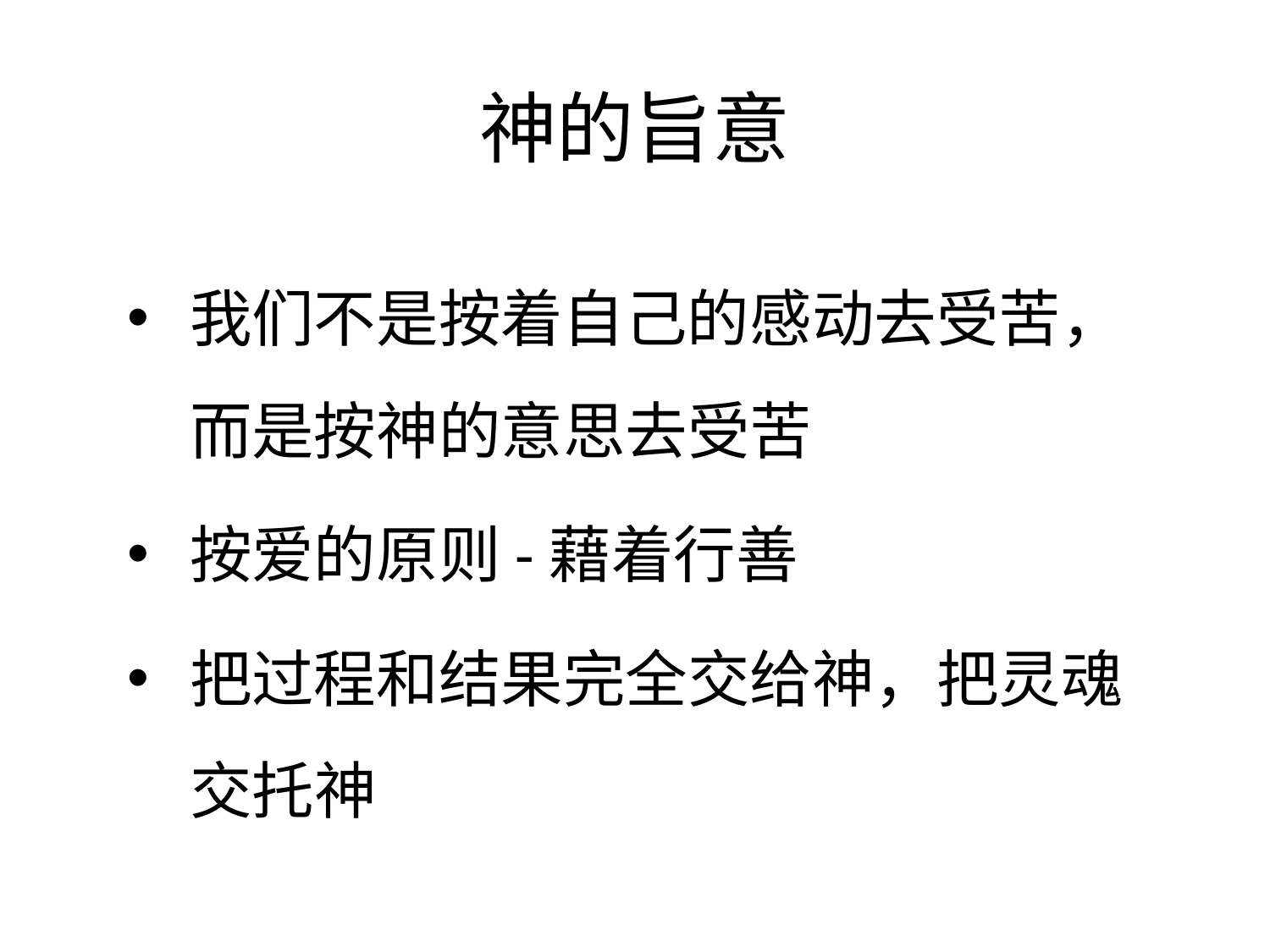

# 神的旨意
我们不是按着自己的感动去受苦，而是按神的意思去受苦
按爱的原则-藉着行善
把过程和结果完全交给神，把灵魂交托神